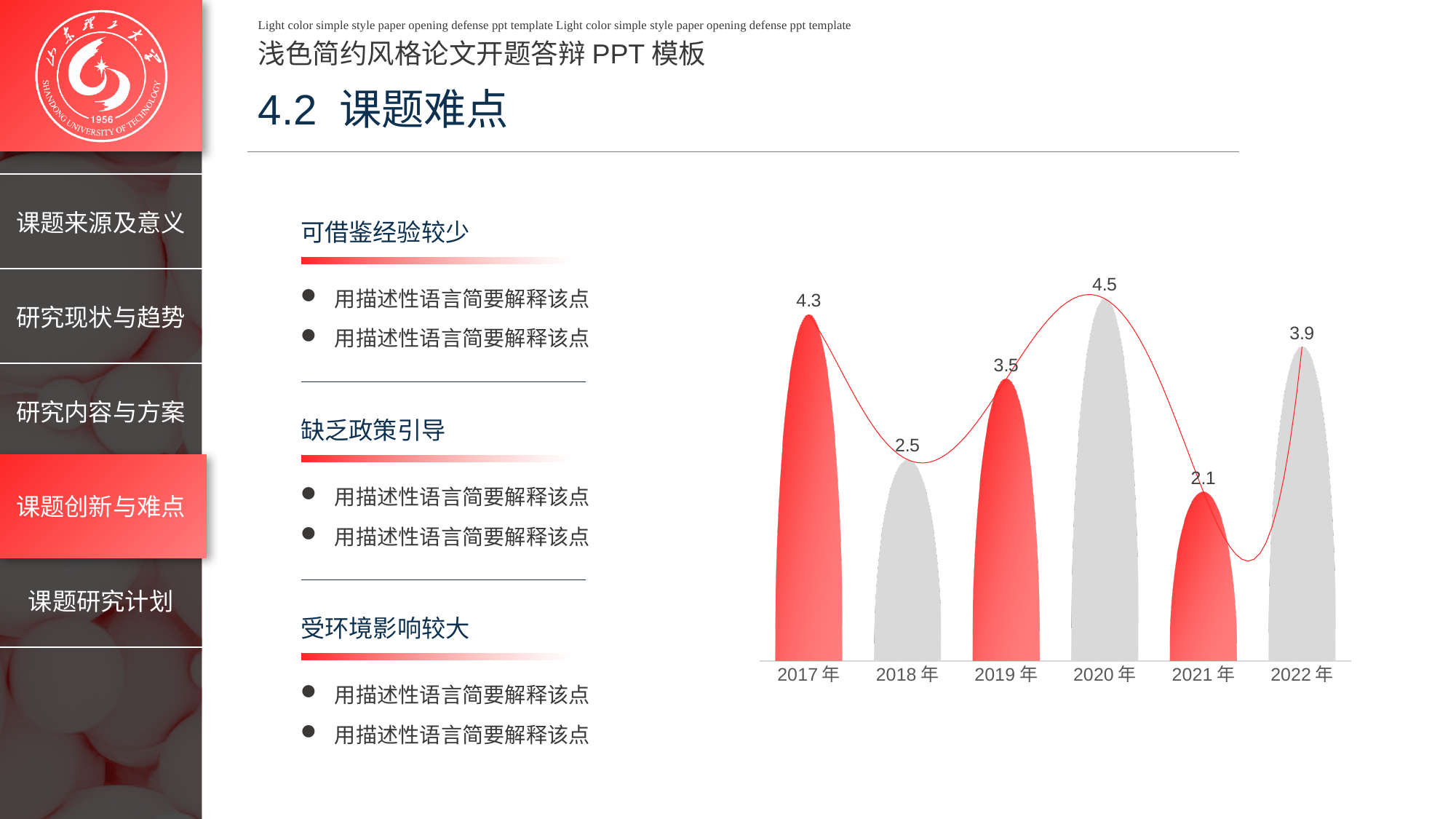

Light color simple style paper opening defense ppt template Light color simple style paper opening defense ppt template
浅色简约风格论文开题答辩PPT模板
4.2 课题难点
可借鉴经验较少

### Chart

| Category | 系列 1 |
|---|---|
| 2017年 | 4.3 |
| 2018年 | 2.5 |
| 2019年 | 3.5 |
| 2020年 | 4.5 |
| 2021年 | 2.1 |
| 2022年 | 3.9 |
用描述性语言简要解释该点
用描述性语言简要解释该点
缺乏政策引导

用描述性语言简要解释该点
用描述性语言简要解释该点
受环境影响较大

用描述性语言简要解释该点
用描述性语言简要解释该点